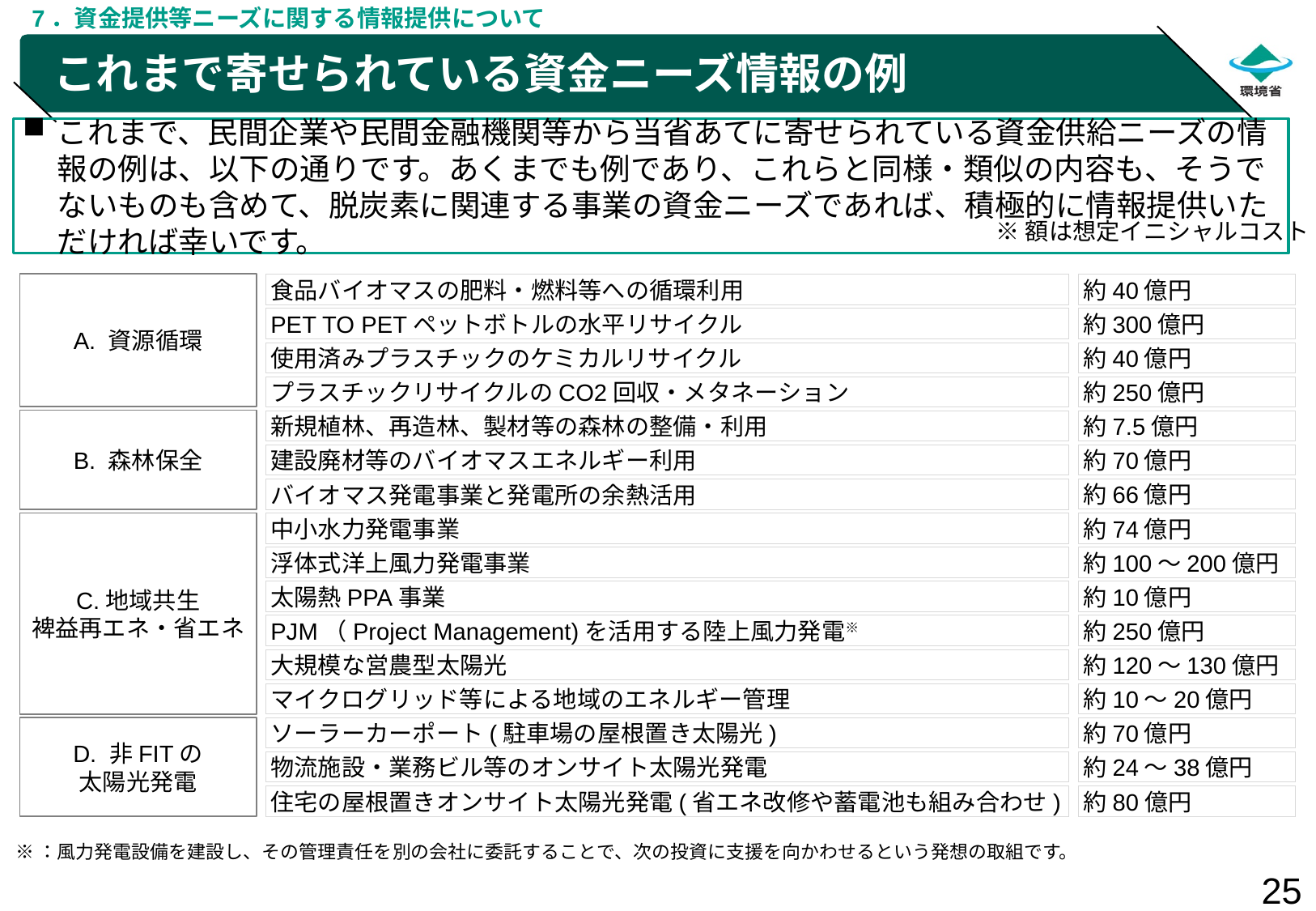

7．資金提供等ニーズに関する情報提供について
# これまで寄せられている資金ニーズ情報の例
これまで、民間企業や民間金融機関等から当省あてに寄せられている資金供給ニーズの情報の例は、以下の通りです。あくまでも例であり、これらと同様・類似の内容も、そうでないものも含めて、脱炭素に関連する事業の資金ニーズであれば、積極的に情報提供いただければ幸いです。
※額は想定イニシャルコスト
A. 資源循環
約40億円
食品バイオマスの肥料・燃料等への循環利用
約300億円
PET TO PETペットボトルの水平リサイクル
約40億円
使用済みプラスチックのケミカルリサイクル
約250億円
プラスチックリサイクルのCO2回収・メタネーション
B. 森林保全
約7.5億円
新規植林、再造林、製材等の森林の整備・利用
約70億円
建設廃材等のバイオマスエネルギー利用
約66億円
バイオマス発電事業と発電所の余熱活用
C.地域共生
裨益再エネ・省エネ
約74億円
中小水力発電事業
約100～200億円
浮体式洋上風力発電事業
約10億円
太陽熱PPA事業
約250億円
PJM（Project Management)を活用する陸上風力発電※
約120～130億円
大規模な営農型太陽光
約10～20億円
マイクログリッド等による地域のエネルギー管理
D. 非FITの
太陽光発電
約70億円
ソーラーカーポート(駐車場の屋根置き太陽光)
約24～38億円
物流施設・業務ビル等のオンサイト太陽光発電
住宅の屋根置きオンサイト太陽光発電(省エネ改修や蓄電池も組み合わせ)
約80億円
※：風力発電設備を建設し、その管理責任を別の会社に委託することで、次の投資に支援を向かわせるという発想の取組です。